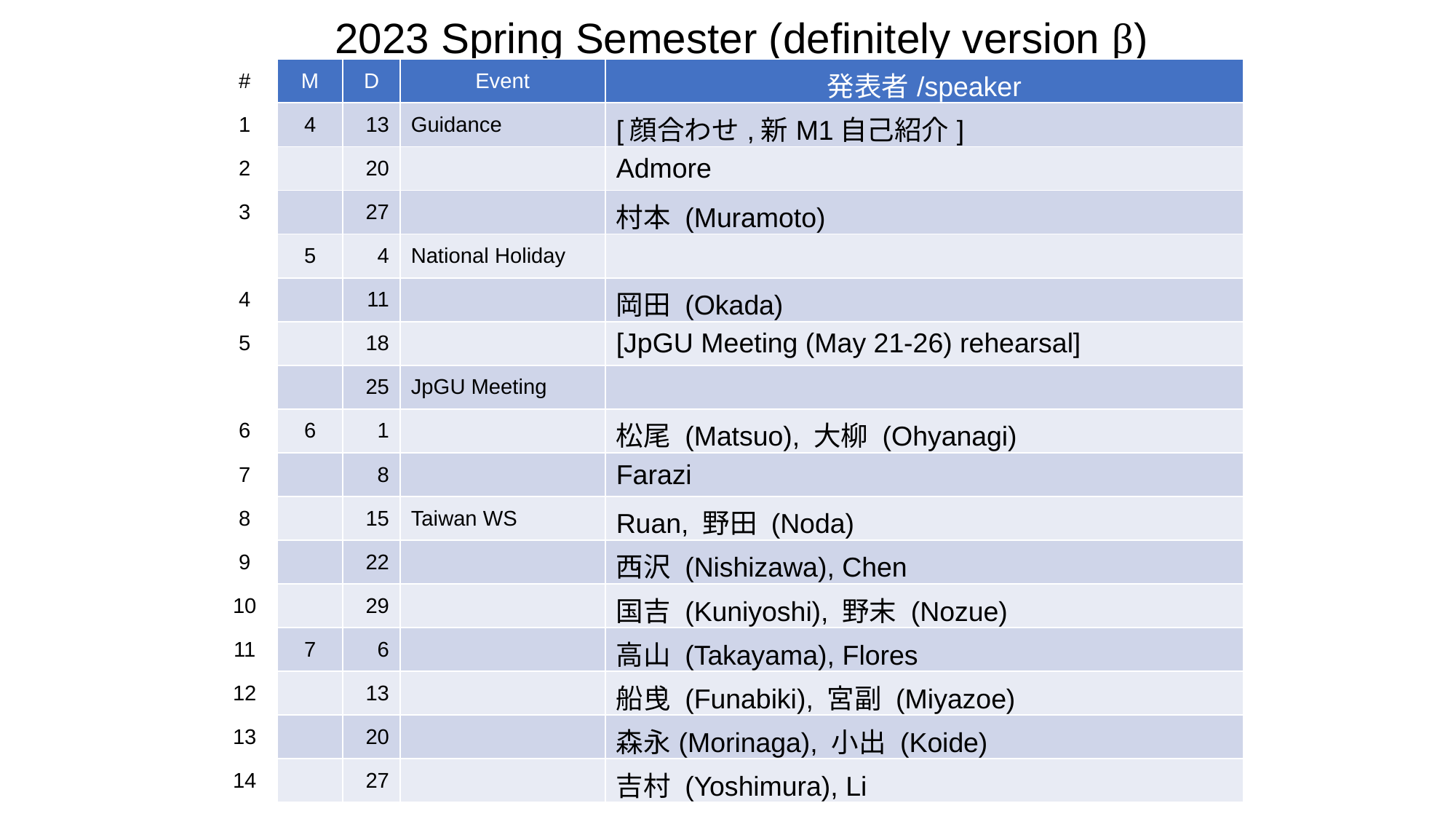

2023 Spring Semester (definitely version β)
| # | M | D | Event | 発表者/speaker |
| --- | --- | --- | --- | --- |
| 1 | 4 | 13 | Guidance | [顔合わせ,新M1自己紹介] |
| 2 |  | 20 |  | Admore |
| 3 |  | 27 |  | 村本 (Muramoto) |
|  | 5 | 4 | National Holiday |  |
| 4 |  | 11 |  | 岡田 (Okada) |
| 5 |  | 18 |  | [JpGU Meeting (May 21-26) rehearsal] |
|  |  | 25 | JpGU Meeting |  |
| 6 | 6 | 1 |  | 松尾 (Matsuo), 大柳 (Ohyanagi) |
| 7 |  | 8 |  | Farazi |
| 8 |  | 15 | Taiwan WS | Ruan, 野田 (Noda) |
| 9 |  | 22 |  | 西沢 (Nishizawa), Chen |
| 10 |  | 29 |  | 国吉 (Kuniyoshi), 野末 (Nozue) |
| 11 | 7 | 6 |  | 高山 (Takayama), Flores |
| 12 |  | 13 |  | 船曵 (Funabiki), 宮副 (Miyazoe) |
| 13 |  | 20 |  | 森永(Morinaga), 小出 (Koide) |
| 14 |  | 27 |  | 吉村 (Yoshimura), Li |